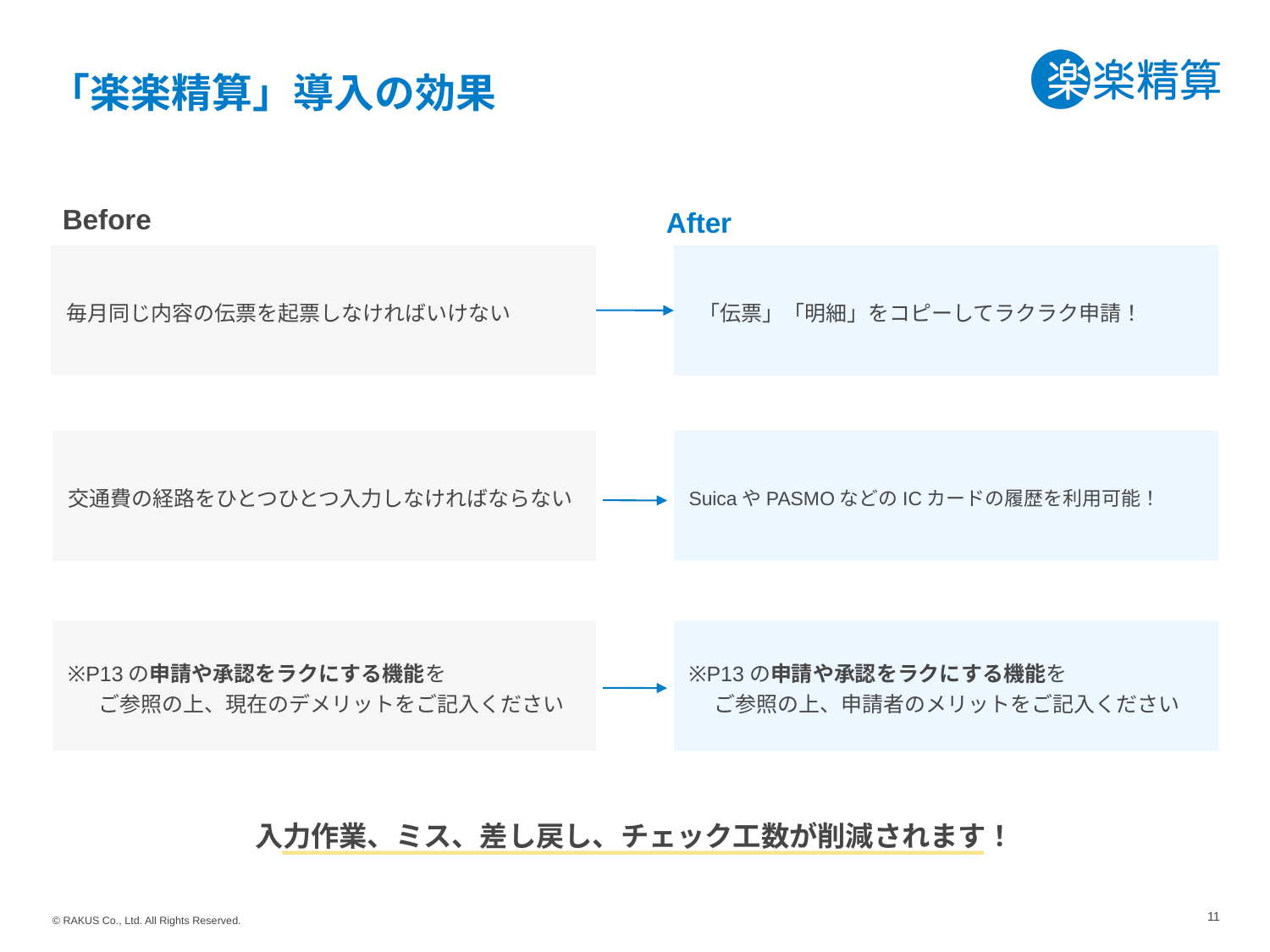

# 「楽楽精算」導入の効果
Before
After
毎月同じ内容の伝票を起票しなければいけない
 「伝票」「明細」をコピーしてラクラク申請！
交通費の経路をひとつひとつ入力しなければならない
SuicaやPASMOなどのICカードの履歴を利用可能！
※P13の申請や承認をラクにする機能を
 　ご参照の上、現在のデメリットをご記入ください
※P13の申請や承認をラクにする機能を
　 ご参照の上、申請者のメリットをご記入ください
入力作業、ミス、差し戻し、チェック工数が削減されます！

11